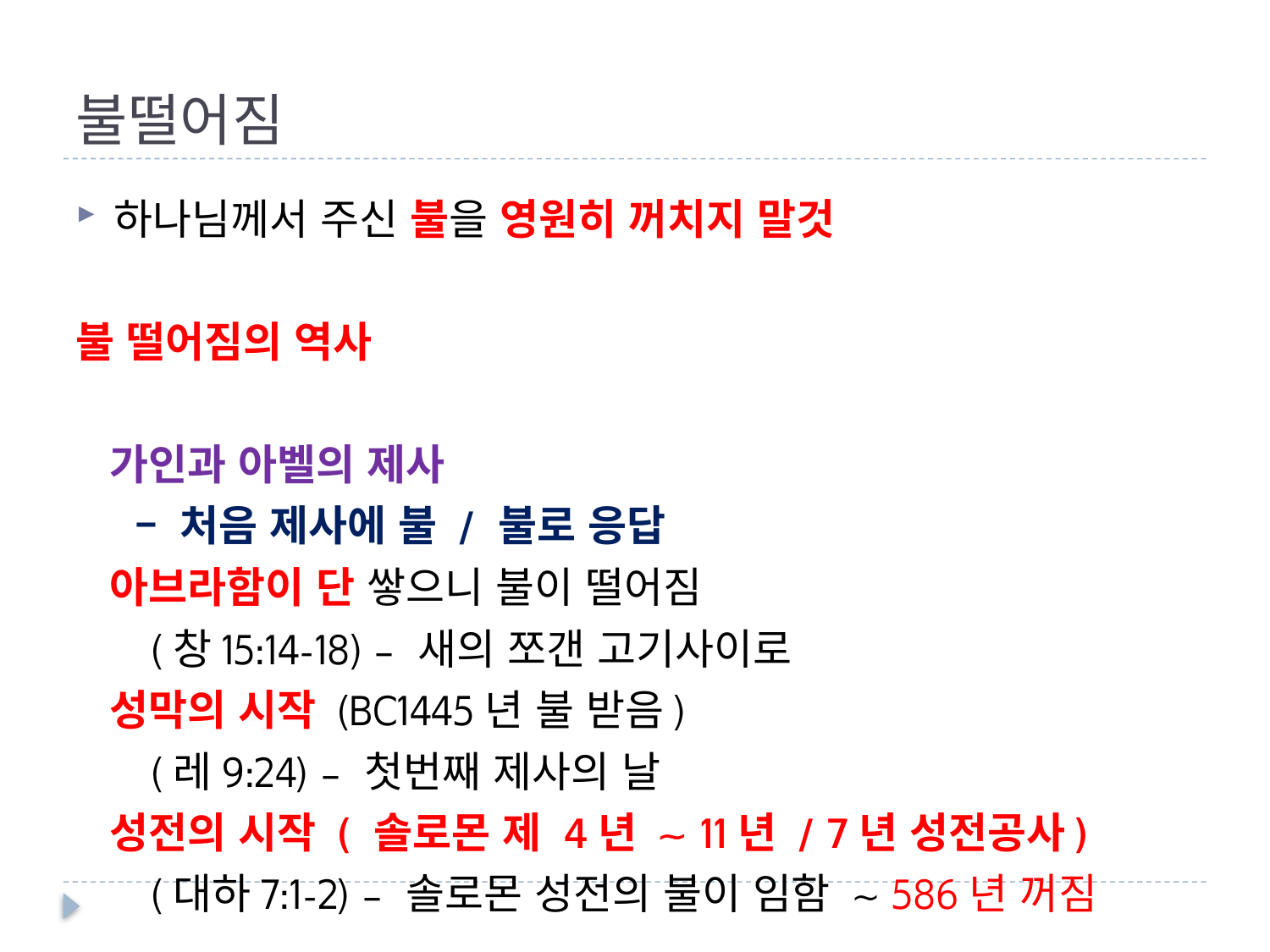

# 불떨어짐
하나님께서 주신 불을 영원히 꺼치지 말것

불 떨어짐의 역사

  가인과 아벨의 제사
     – 처음 제사에 불 / 불로 응답
  아브라함이 단 쌓으니 불이 떨어짐
      (창15:14-18) – 새의 쪼갠 고기사이로
  성막의 시작 (BC1445년 불 받음)
      (레9:24) – 첫번째 제사의 날
  성전의 시작 ( 솔로몬 제 4년 ~ 11년 / 7년 성전공사)
      (대하7:1-2) – 솔로몬 성전의 불이 임함 ~ 586년 꺼짐